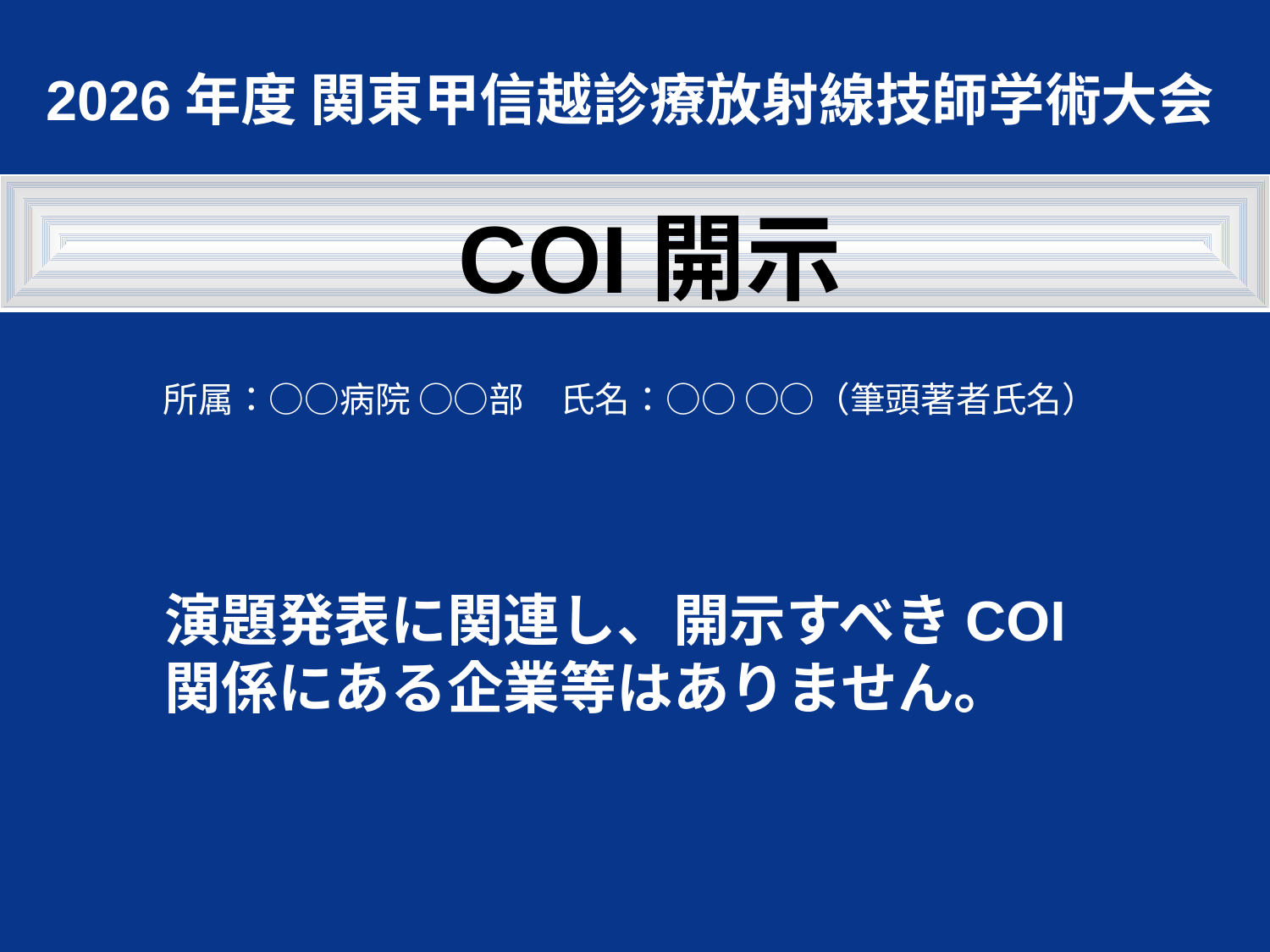

#
|  |
| --- |
COI開示
2026年度 関東甲信越診療放射線技師学術大会

所属：○○病院 ○○部　氏名：○○ ○○（筆頭著者氏名）
演題発表に関連し、開示すべきCOI関係にある企業等はありません。